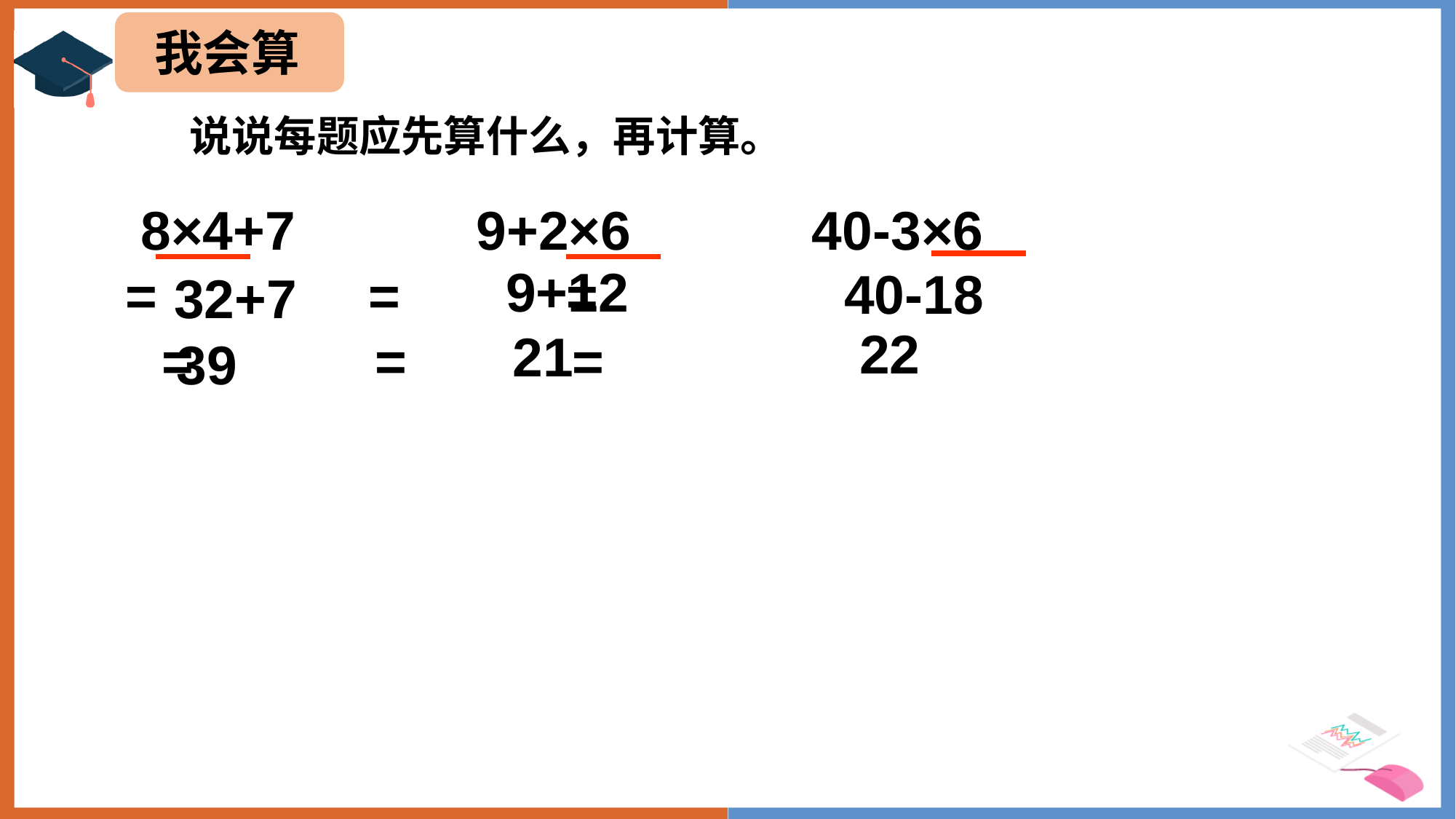

我会算
说说每题应先算什么，再计算。
 8×4+7            9+2×6            40-3×6    =              =           ==            =           =
9+12
40-18
32+7
22
21
39